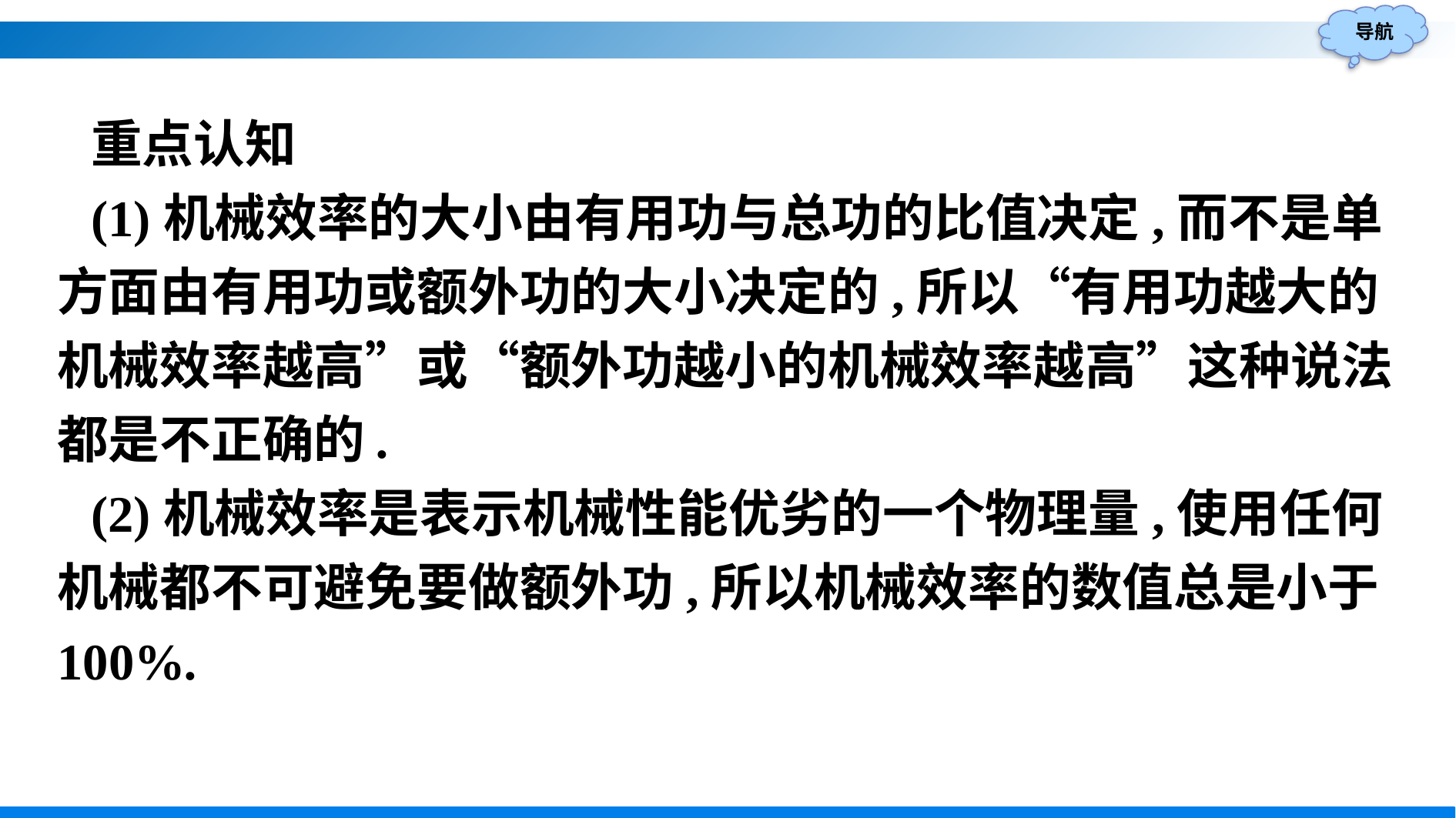

重点认知
(1)机械效率的大小由有用功与总功的比值决定,而不是单方面由有用功或额外功的大小决定的,所以“有用功越大的机械效率越高”或“额外功越小的机械效率越高”这种说法都是不正确的.
(2)机械效率是表示机械性能优劣的一个物理量,使用任何机械都不可避免要做额外功,所以机械效率的数值总是小于100%.